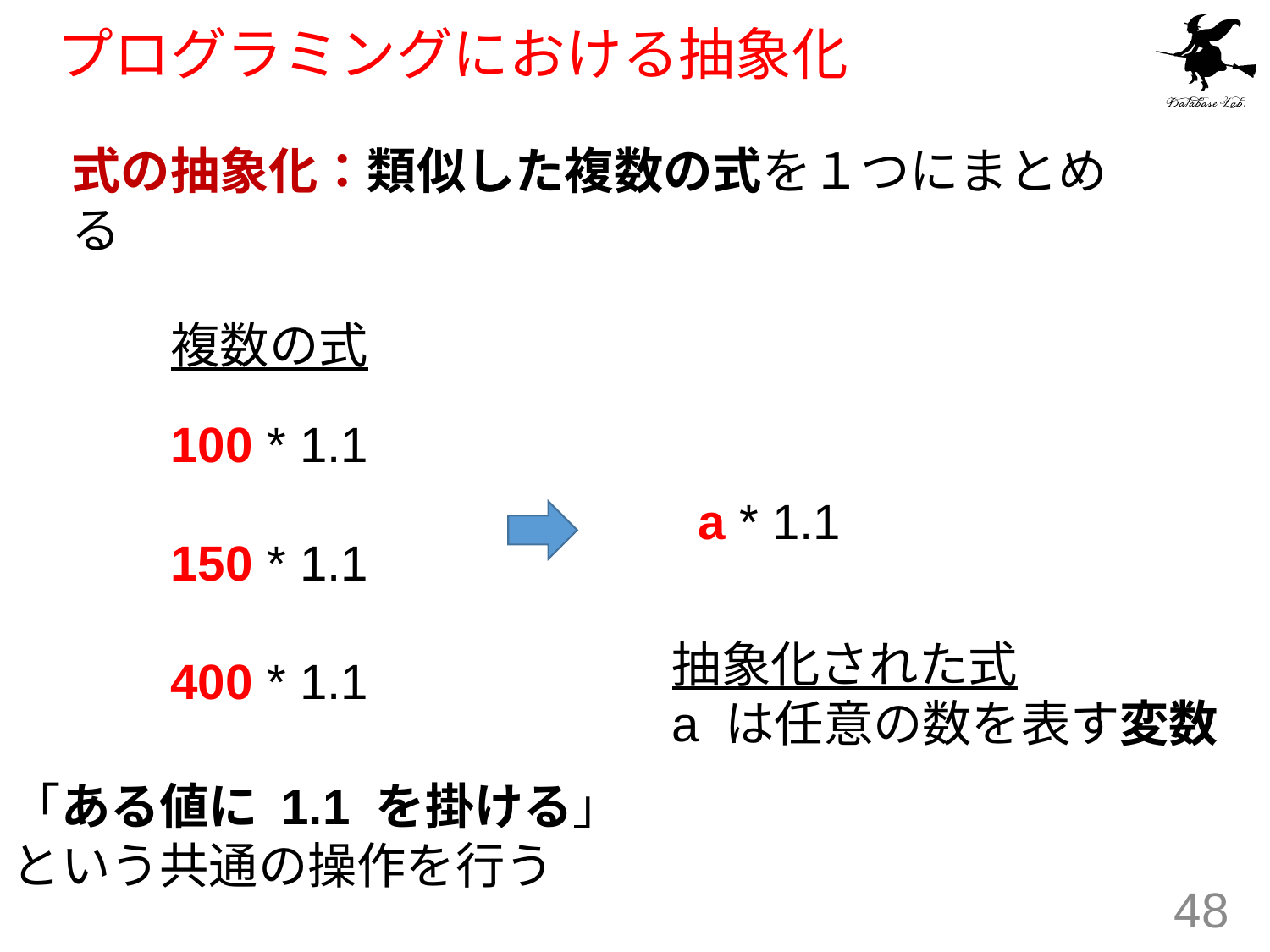

# プログラミングにおける抽象化
式の抽象化：類似した複数の式を１つにまとめる
複数の式
100 * 1.1

150 * 1.1

400 * 1.1

a * 1.1

抽象化された式
a は任意の数を表す変数
「ある値に 1.1 を掛ける」
という共通の操作を行う
48